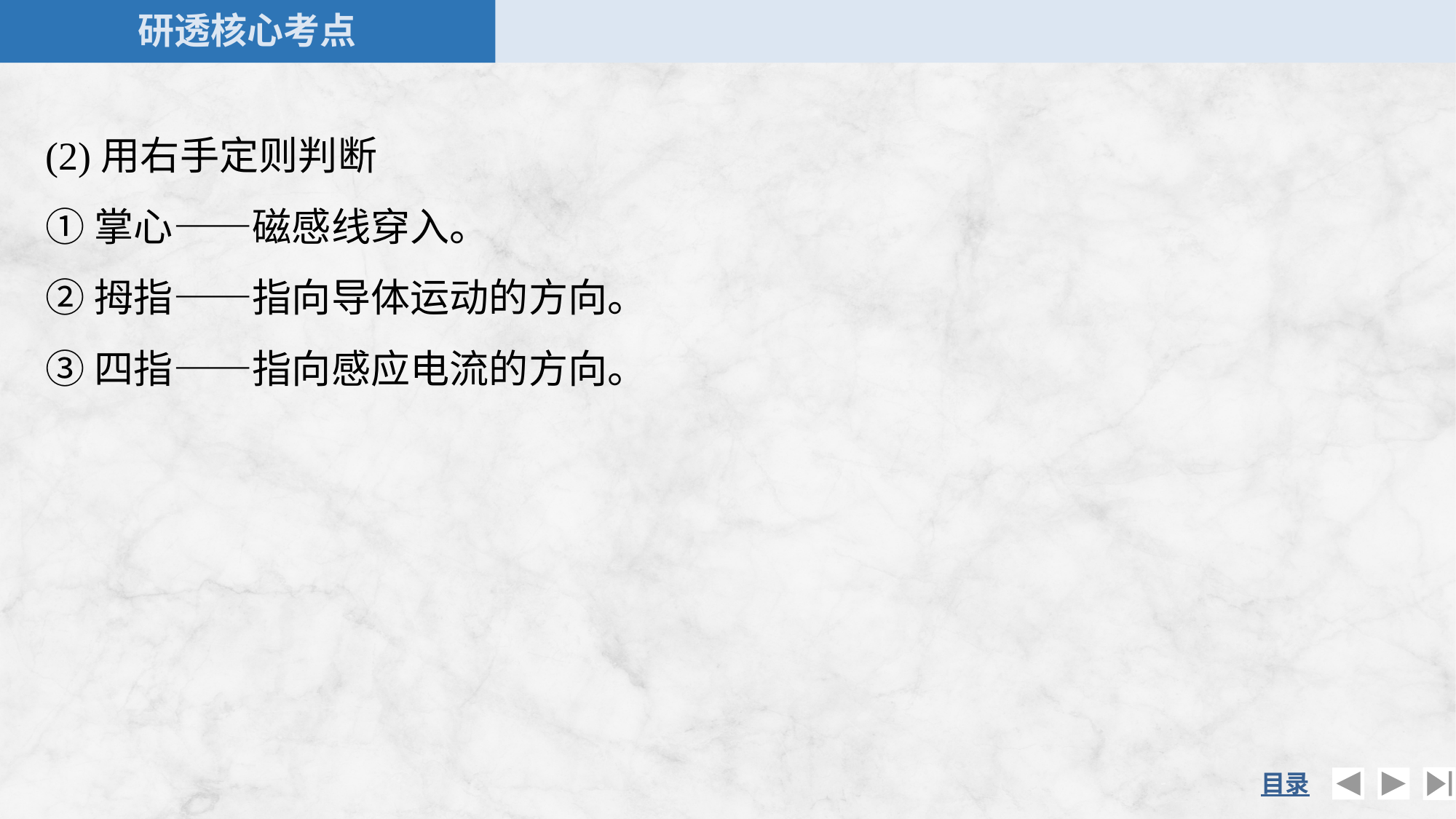

(2)用右手定则判断
①掌心——磁感线穿入。
②拇指——指向导体运动的方向。
③四指——指向感应电流的方向。